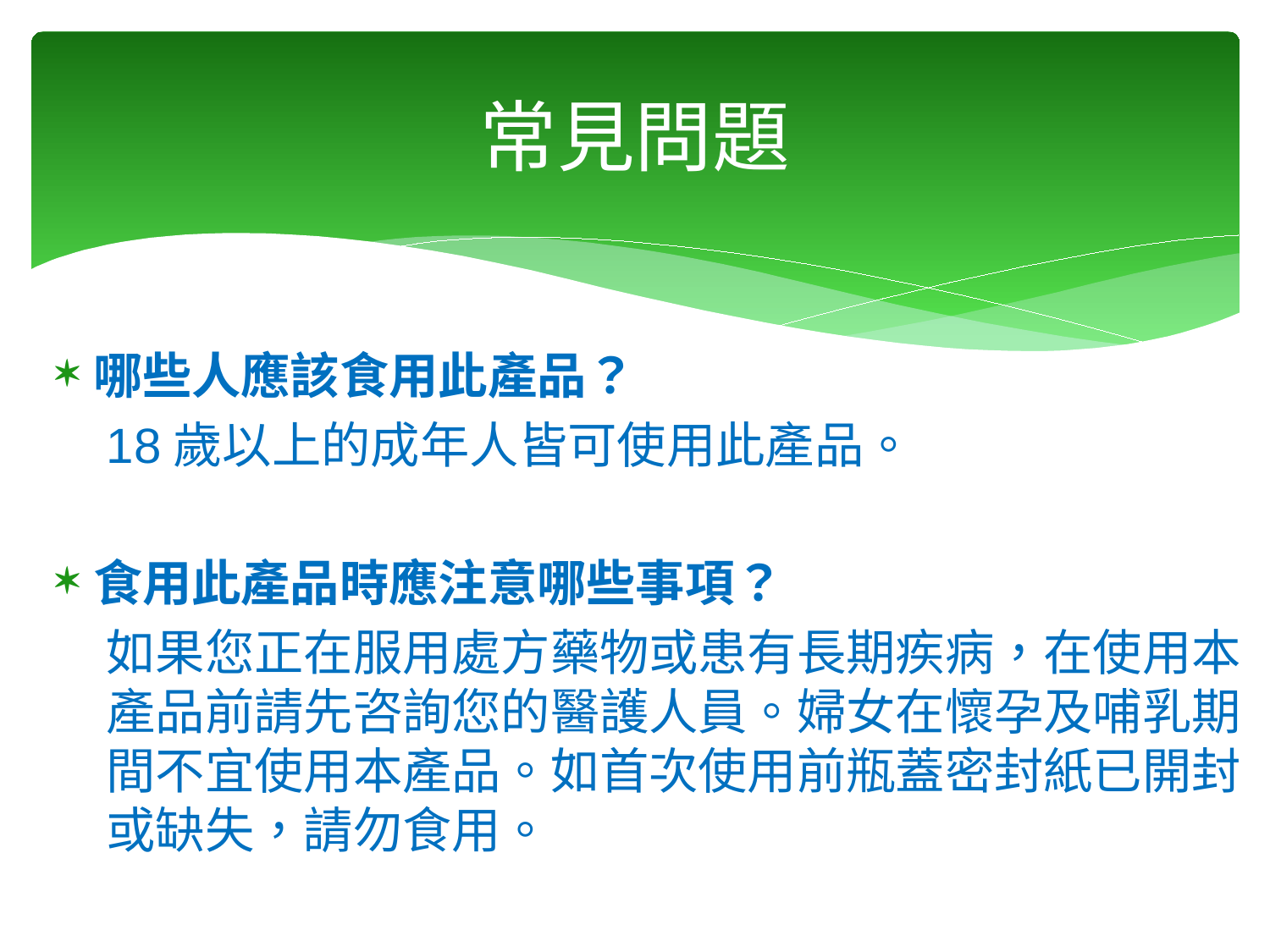

# 常見問題
哪些人應該食用此產品？
18歲以上的成年人皆可使用此產品。

食用此產品時應注意哪些事項？
如果您正在服用處方藥物或患有長期疾病，在使用本產品前請先咨詢您的醫護人員。婦女在懷孕及哺乳期間不宜使用本產品。如首次使用前瓶蓋密封紙已開封或缺失，請勿食用。